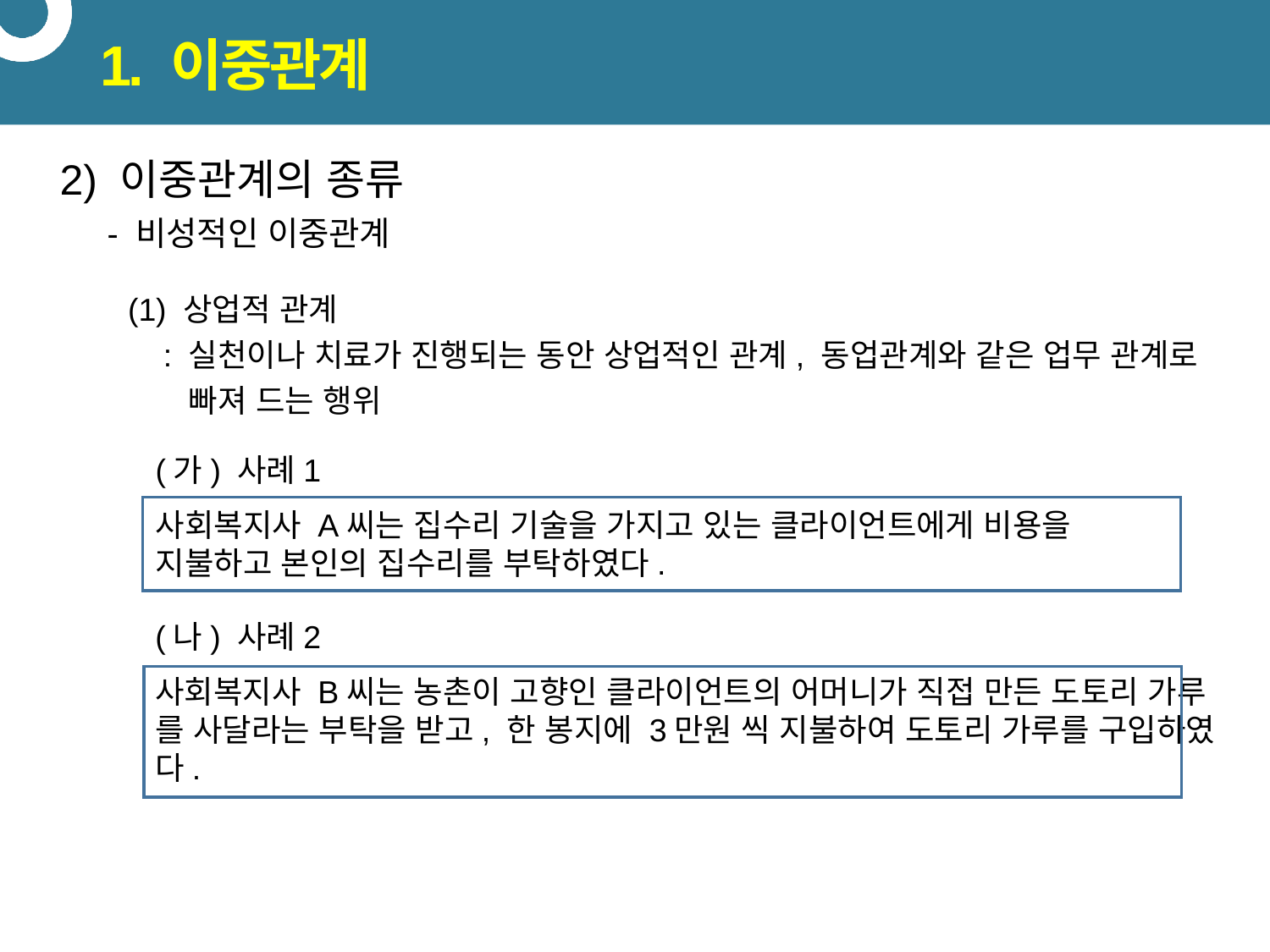

# 1. 이중관계
2) 이중관계의 종류
    - 비성적인 이중관계
(1) 상업적 관계
    : 실천이나 치료가 진행되는 동안 상업적인 관계, 동업관계와 같은 업무 관계로
      빠져 드는 행위

(가) 사례1

사회복지사 A씨는 집수리 기술을 가지고 있는 클라이언트에게 비용을 지불하고 본인의 집수리를 부탁하였다.

(나) 사례2

사회복지사 B씨는 농촌이 고향인 클라이언트의 어머니가 직접 만든 도토리 가루
를 사달라는 부탁을 받고, 한 봉지에 3만원 씩 지불하여 도토리 가루를 구입하였
다.